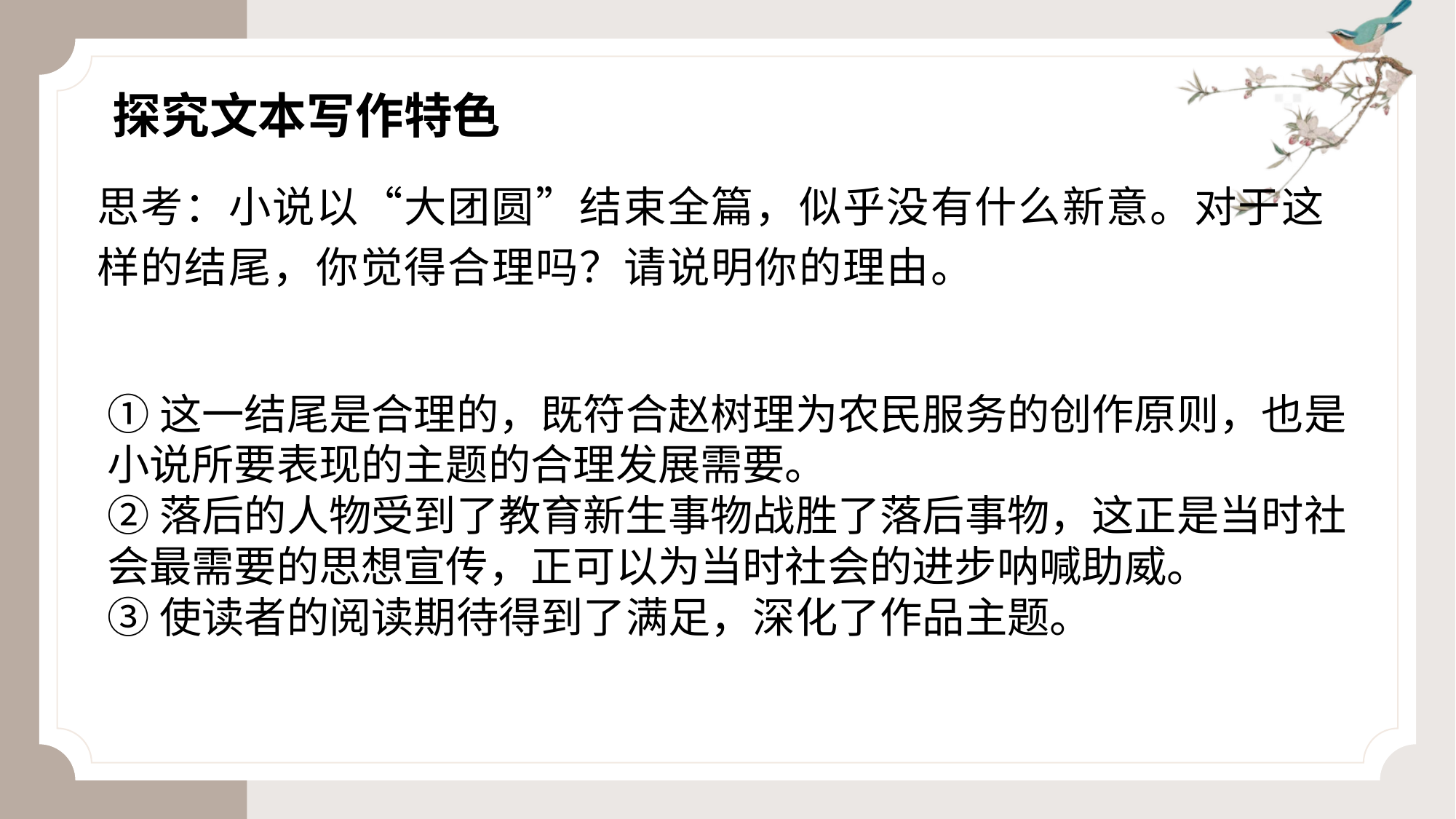

探究文本写作特色
思考：小说以“大团圆”结束全篇，似乎没有什么新意。对于这样的结尾，你觉得合理吗？请说明你的理由。
①这一结尾是合理的，既符合赵树理为农民服务的创作原则，也是小说所要表现的主题的合理发展需要。
②落后的人物受到了教育新生事物战胜了落后事物，这正是当时社会最需要的思想宣传，正可以为当时社会的进步呐喊助威。
③使读者的阅读期待得到了满足，深化了作品主题。